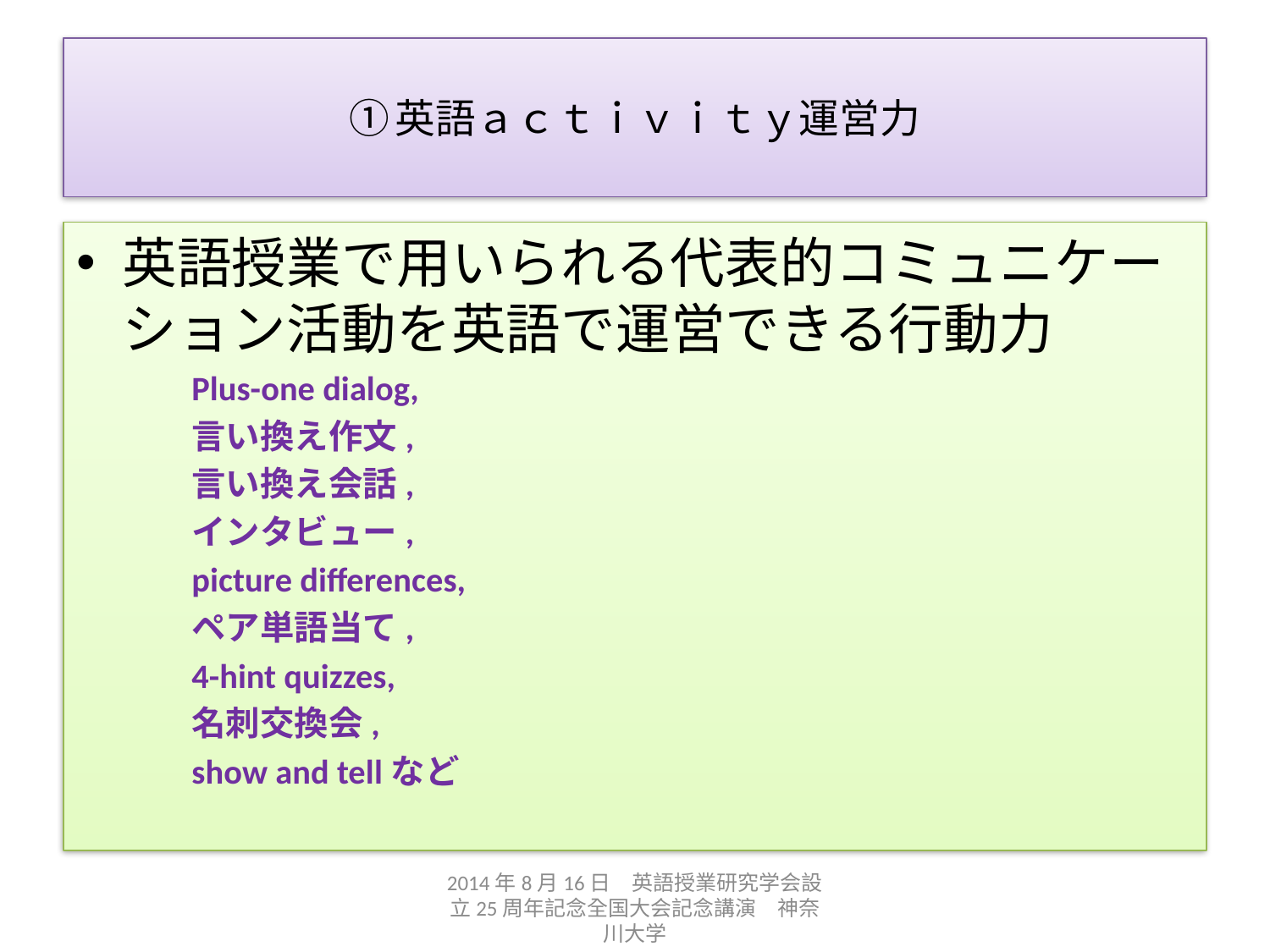

# ①英語ａｃｔｉｖｉｔｙ運営力
英語授業で用いられる代表的コミュニケーション活動を英語で運営できる行動力
Plus-one dialog,
言い換え作文,
言い換え会話,
インタビュー,
picture differences,
ペア単語当て,
4-hint quizzes,
名刺交換会,
show and tellなど
2014年8月16日　英語授業研究学会設立25周年記念全国大会記念講演　神奈川大学